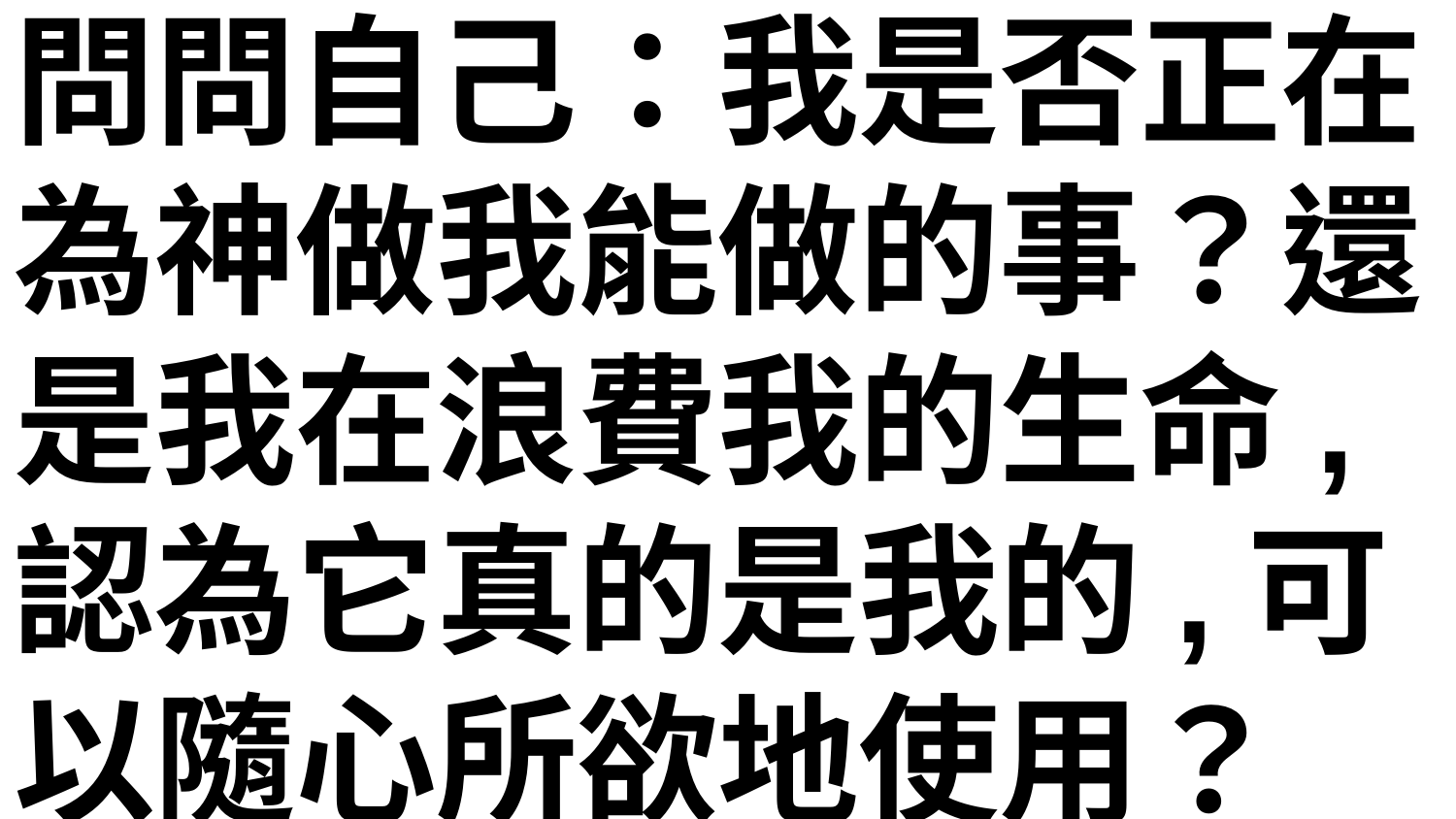

問問自己：我是否正在為神做我能做的事？還是我在浪費我的生命, 認為它真的是我的,可以隨心所欲地使用？